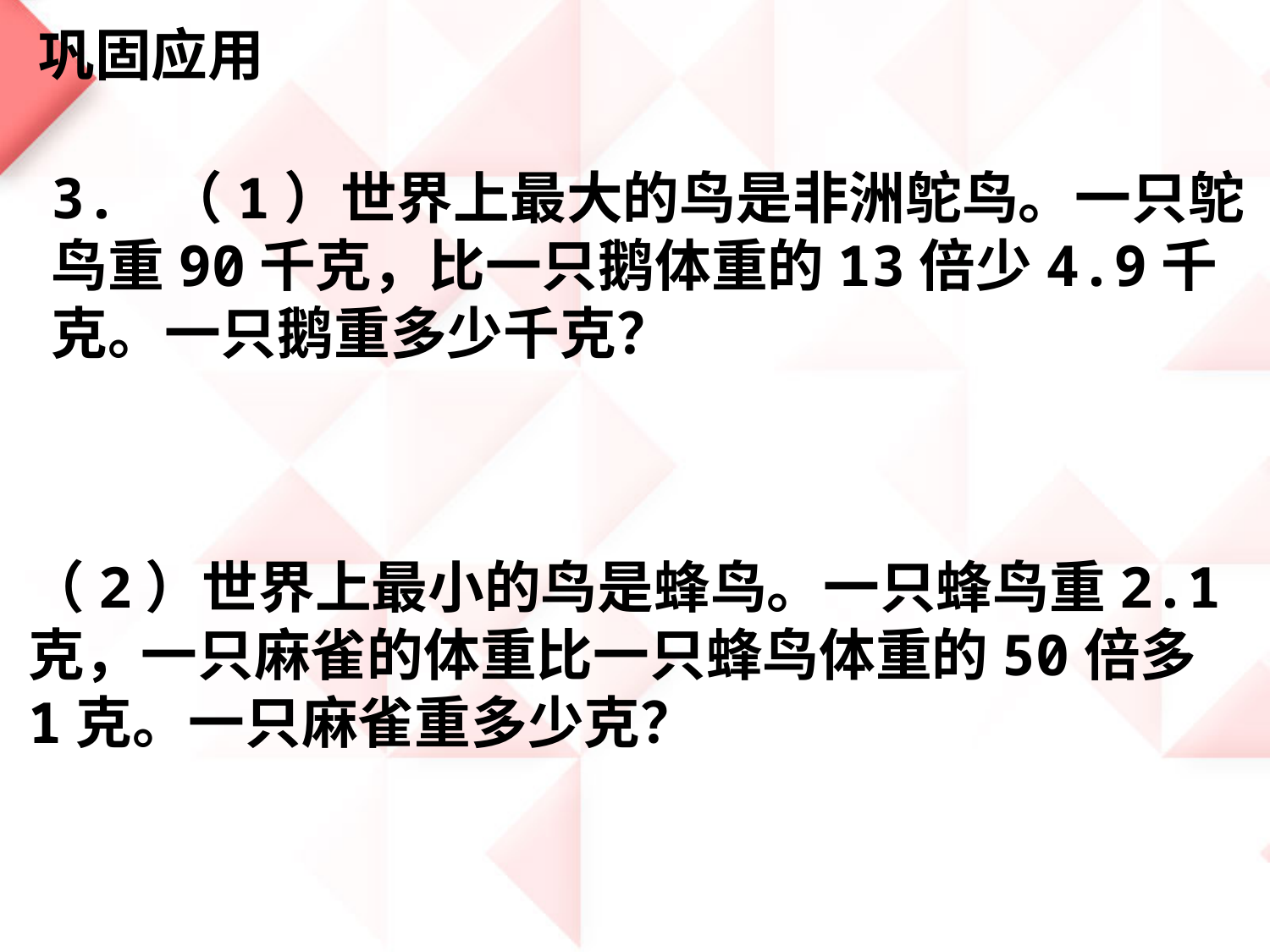

巩固应用
3. （1）世界上最大的鸟是非洲鸵鸟。一只鸵鸟重90千克，比一只鹅体重的13倍少4.9千克。一只鹅重多少千克？
（2）世界上最小的鸟是蜂鸟。一只蜂鸟重2.1克，一只麻雀的体重比一只蜂鸟体重的50倍多1克。一只麻雀重多少克？